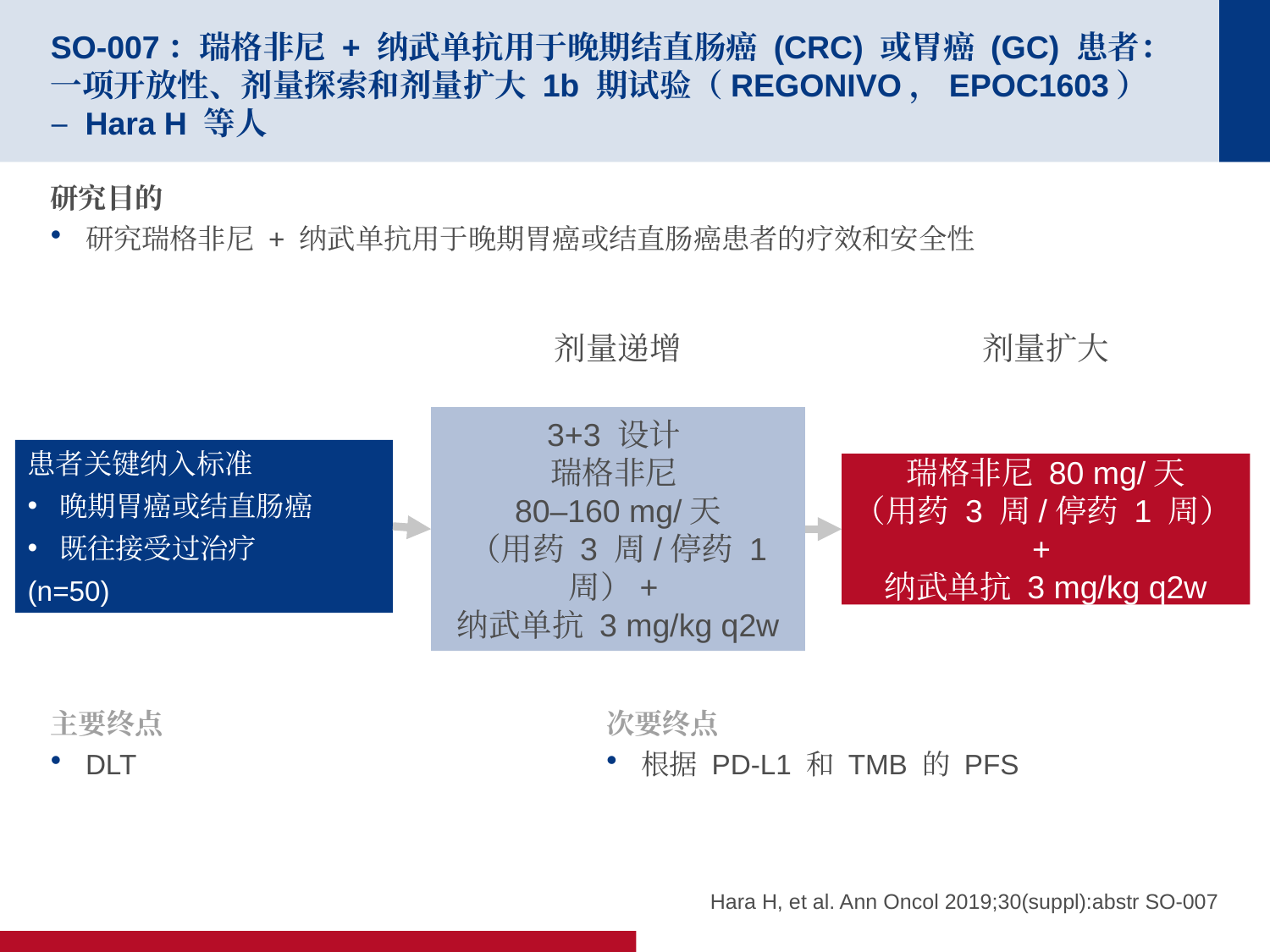

# SO-007：瑞格非尼 + 纳武单抗用于晚期结直肠癌 (CRC) 或胃癌 (GC) 患者：一项开放性、剂量探索和剂量扩大 1b 期试验（REGONIVO，EPOC1603） – Hara H 等人
研究目的
研究瑞格非尼 + 纳武单抗用于晚期胃癌或结直肠癌患者的疗效和安全性
剂量递增
剂量扩大
3+3 设计
瑞格非尼
80–160 mg/天
（用药 3 周/停药 1 周）+
纳武单抗 3 mg/kg q2w
患者关键纳入标准
晚期胃癌或结直肠癌
既往接受过治疗
(n=50)
瑞格非尼 80 mg/天
（用药 3 周/停药 1 周）+
纳武单抗 3 mg/kg q2w
主要终点
DLT

次要终点
根据 PD-L1 和 TMB 的 PFS
Hara H, et al. Ann Oncol 2019;30(suppl):abstr SO-007